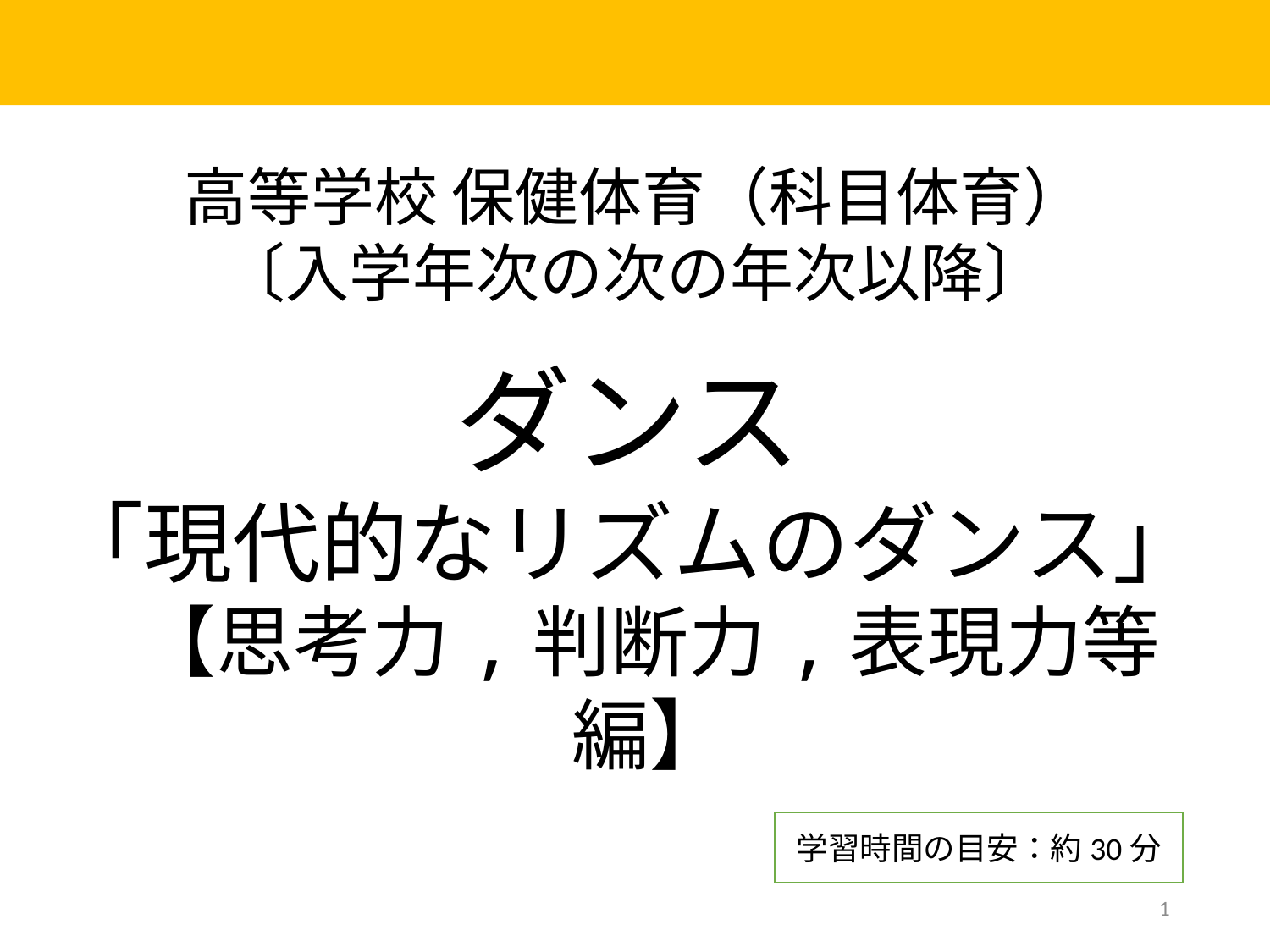

高等学校 保健体育（科目体育）
〔入学年次の次の年次以降〕
ダンス
「現代的なリズムのダンス」

【思考力,判断力,表現力等編】
学習時間の目安：約30分
1